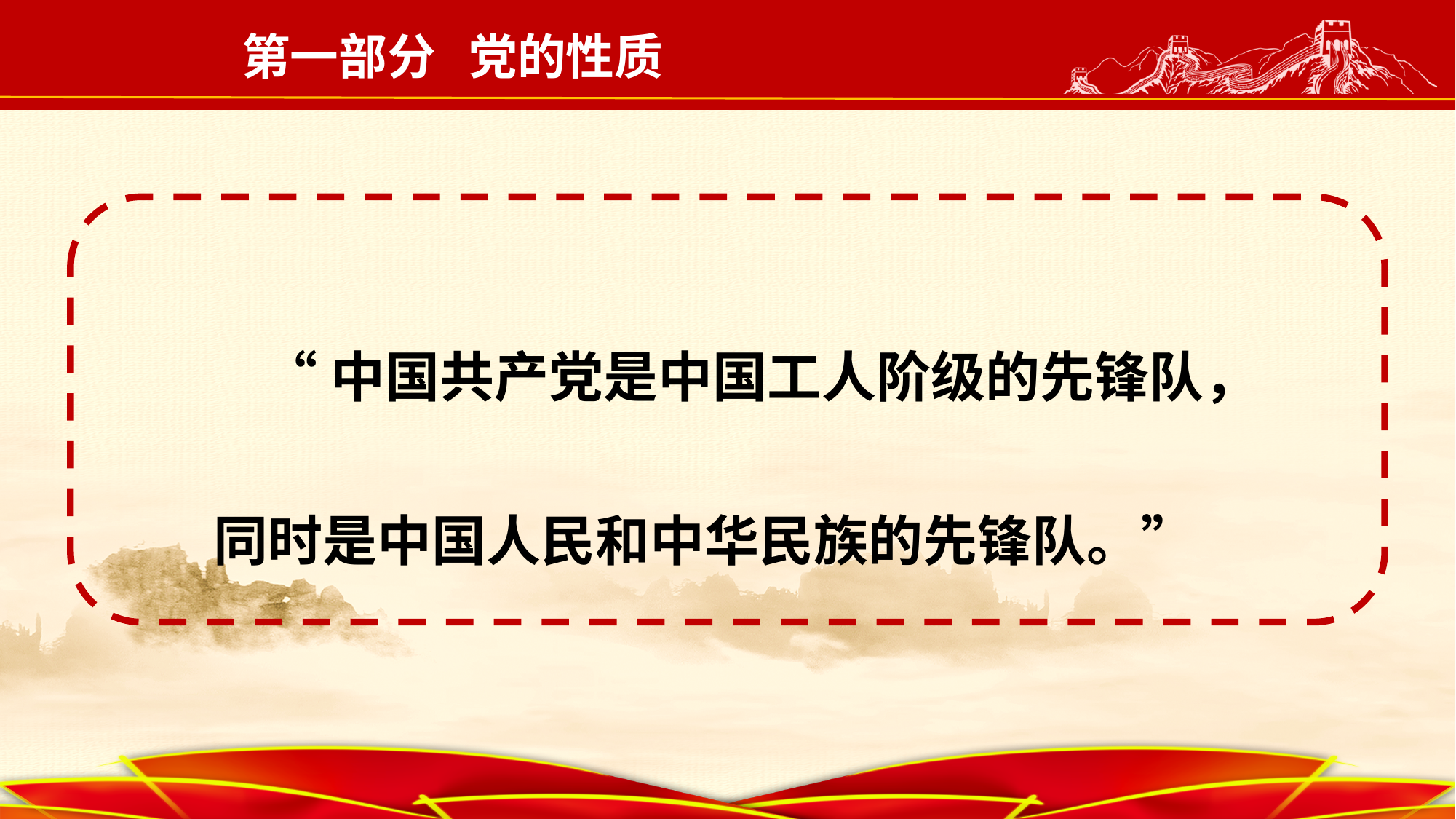

第一部分   党的性质

    “中国共产党是中国工人阶级的先锋队，同时是中国人民和中华民族的先锋队。”